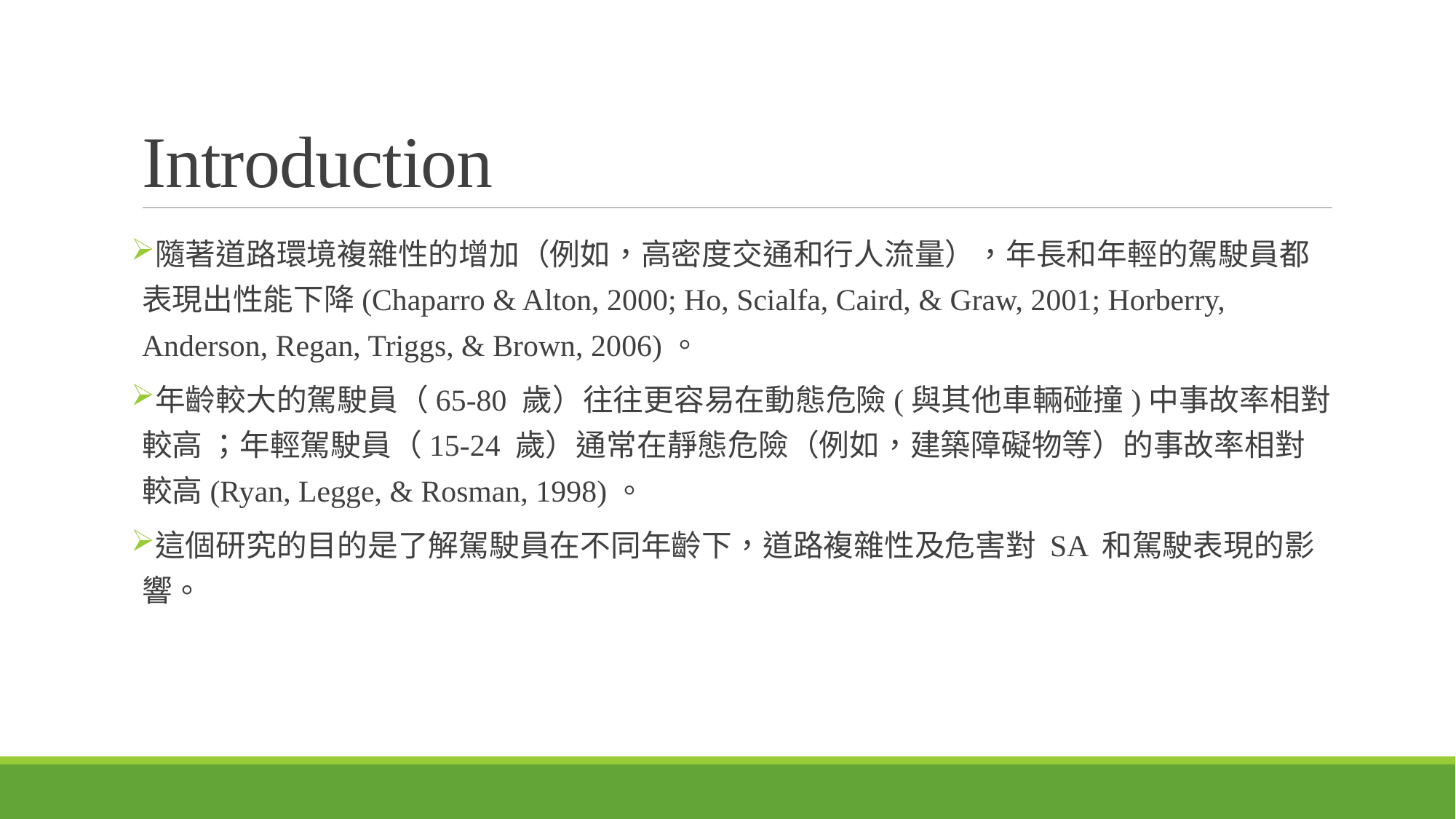

# Introduction
隨著道路環境複雜性的增加（例如，高密度交通和行人流量），年長和年輕的駕駛員都表現出性能下降(Chaparro & Alton, 2000; Ho, Scialfa, Caird, & Graw, 2001; Horberry, Anderson, Regan, Triggs, & Brown, 2006)。
年齡較大的駕駛員（65-80 歲）往往更容易在動態危險(與其他車輛碰撞)中事故率相對較高 ；年輕駕駛員（15-24 歲）通常在靜態危險（例如，建築障礙物等）的事故率相對較高(Ryan, Legge, & Rosman, 1998)。
這個研究的目的是了解駕駛員在不同年齡下，道路複雜性及危害對 SA 和駕駛表現的影響。